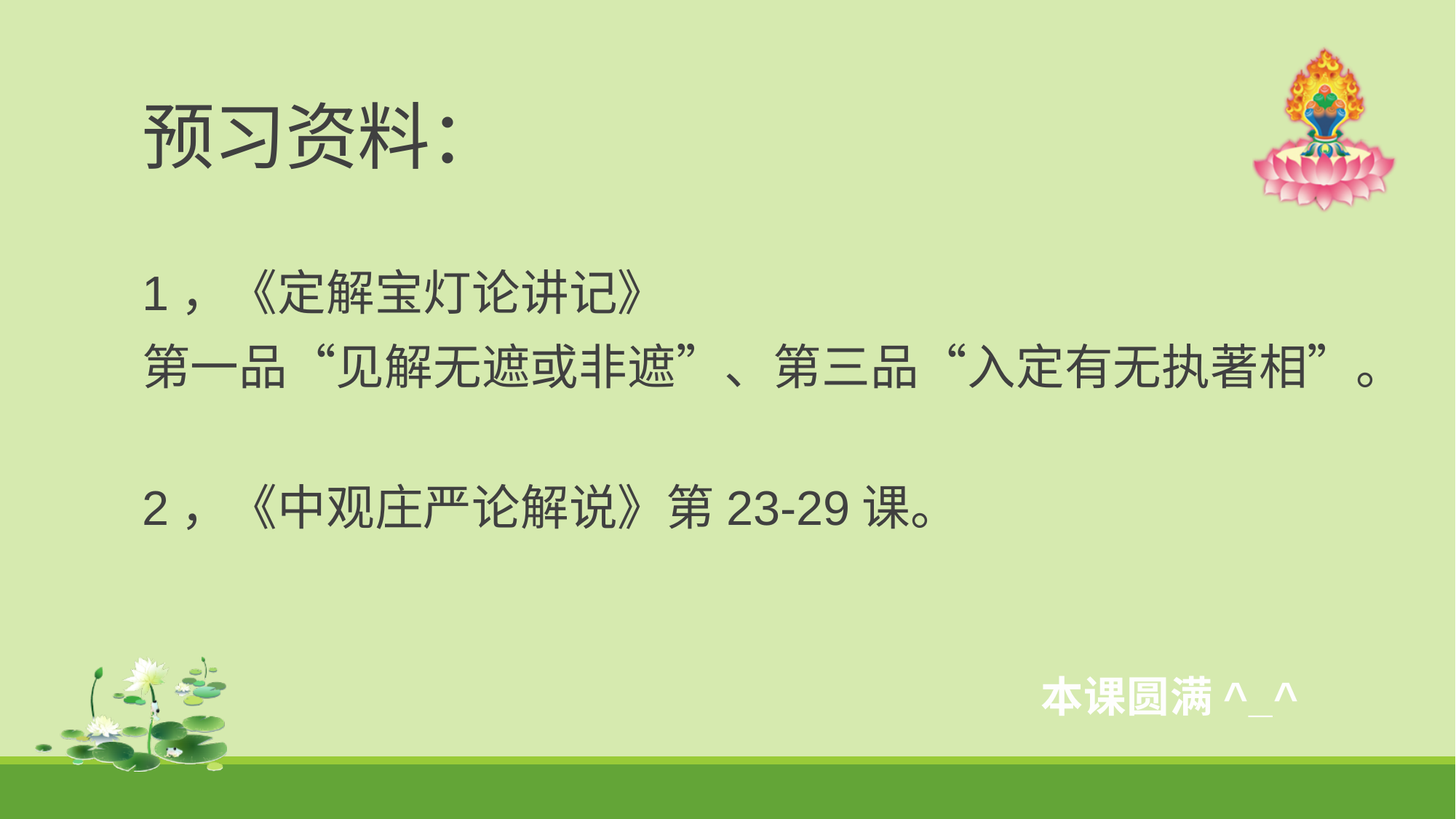

# 预习资料：

1，《定解宝灯论讲记》
第一品“见解无遮或非遮”、第三品“入定有无执著相”。

2，《中观庄严论解说》第23-29课。
本课圆满^_^